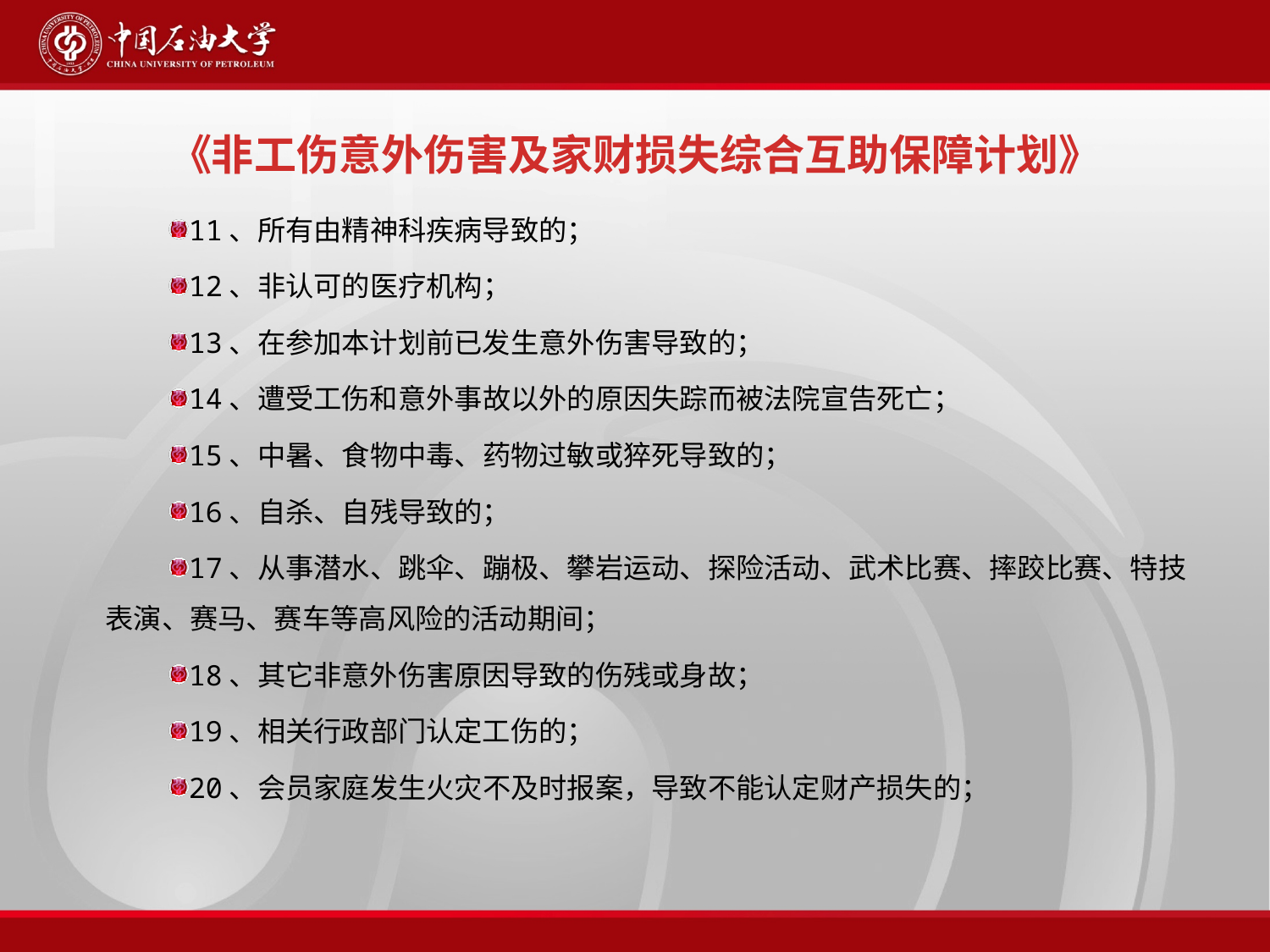

# 《非工伤意外伤害及家财损失综合互助保障计划》
11、所有由精神科疾病导致的；
12、非认可的医疗机构；
13、在参加本计划前已发生意外伤害导致的；
14、遭受工伤和意外事故以外的原因失踪而被法院宣告死亡；
15、中暑、食物中毒、药物过敏或猝死导致的；
16、自杀、自残导致的；
17、从事潜水、跳伞、蹦极、攀岩运动、探险活动、武术比赛、摔跤比赛、特技表演、赛马、赛车等高风险的活动期间；
18、其它非意外伤害原因导致的伤残或身故；
19、相关行政部门认定工伤的；
20、会员家庭发生火灾不及时报案，导致不能认定财产损失的；